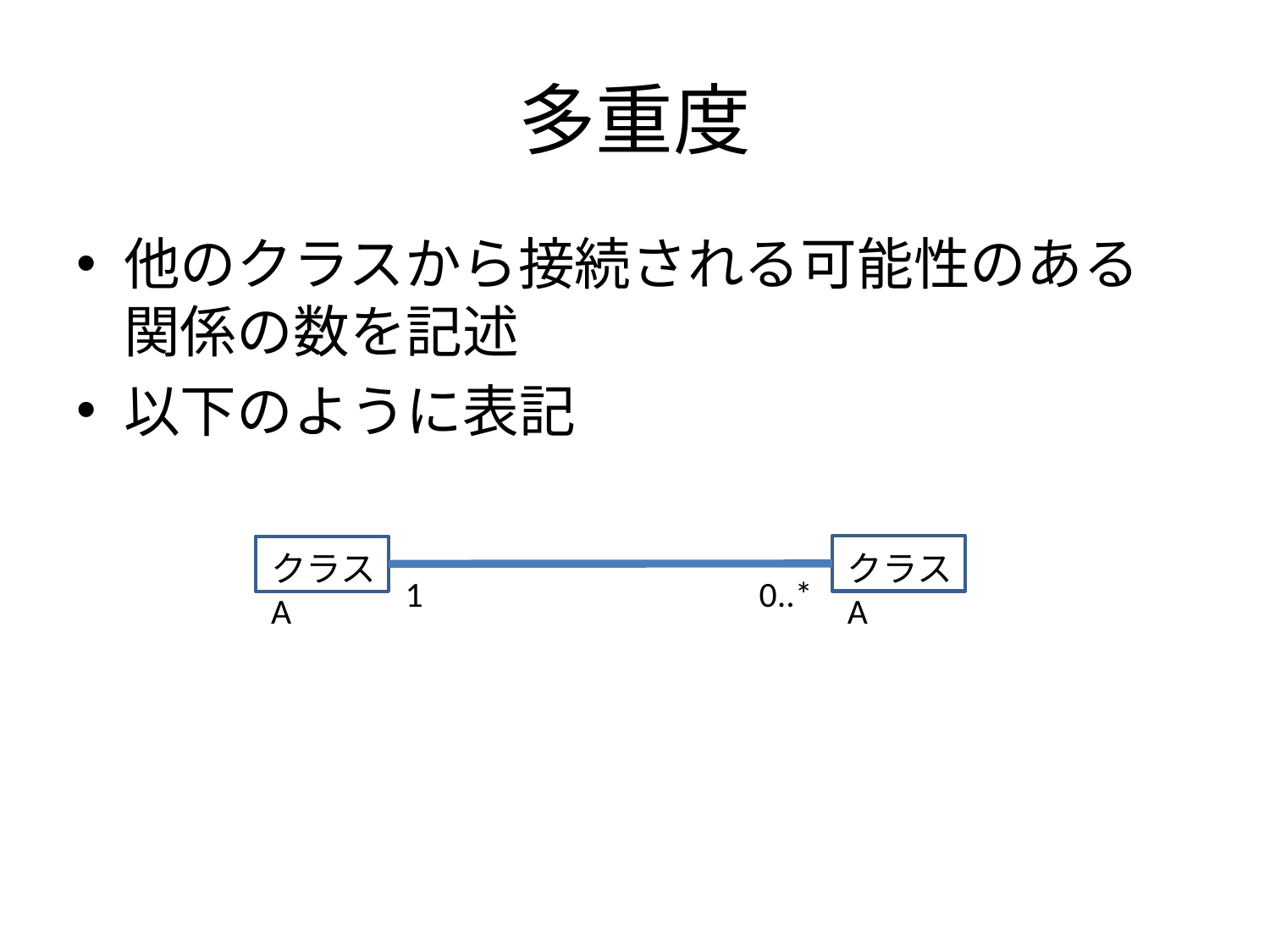

# 多重度
他のクラスから接続される可能性のある関係の数を記述
以下のように表記

クラスA
クラスA
1
0..*